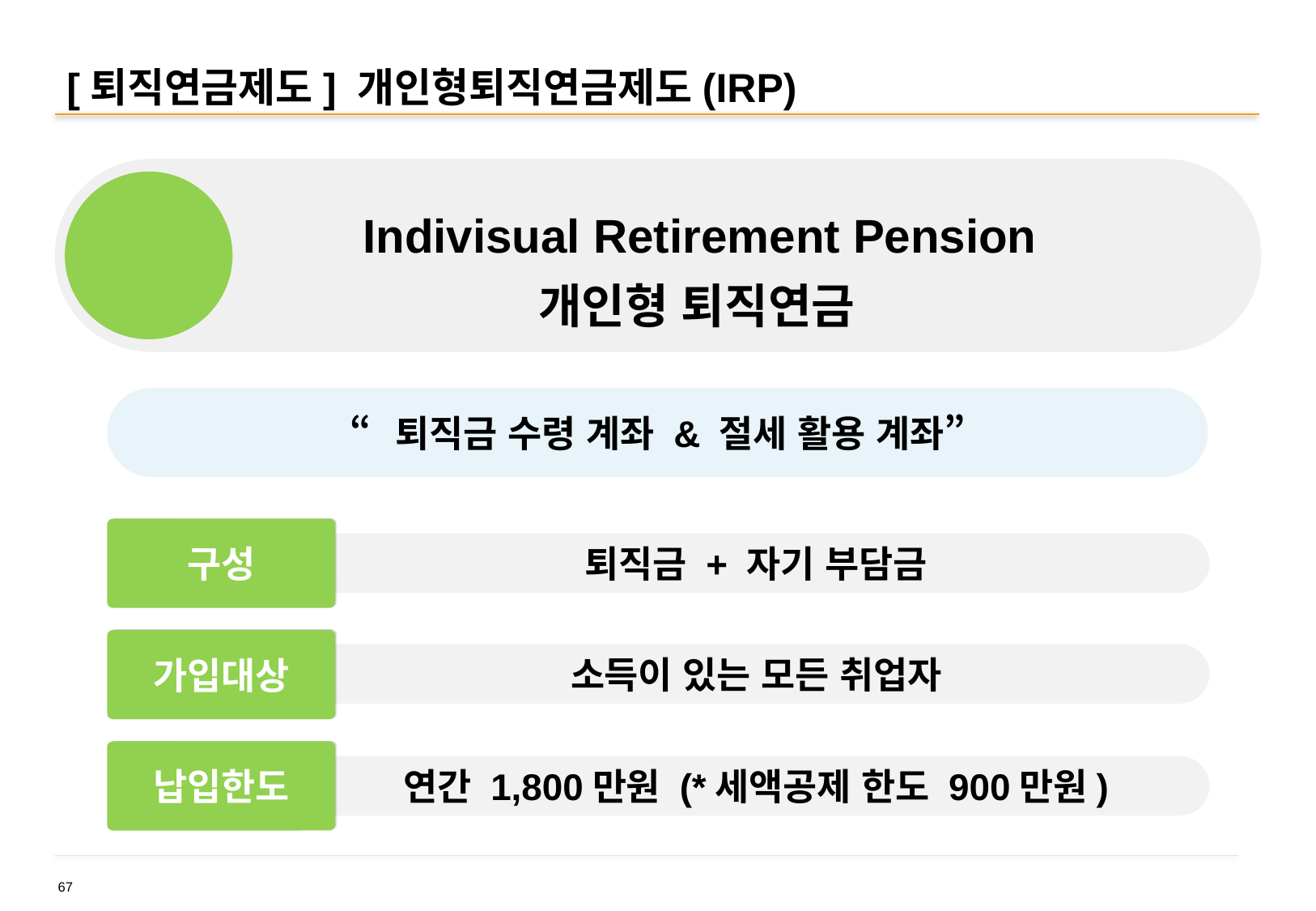

# [퇴직연금제도] 개인형퇴직연금제도(IRP)
     Indivisual Retirement Pension
     개인형 퇴직연금
IRP

“퇴직금 수령 계좌 & 절세 활용 계좌”

구성
퇴직금 + 자기 부담금
가입대상
소득이 있는 모든 취업자
납입한도
연간 1,800만원 (*세액공제 한도 900만원)